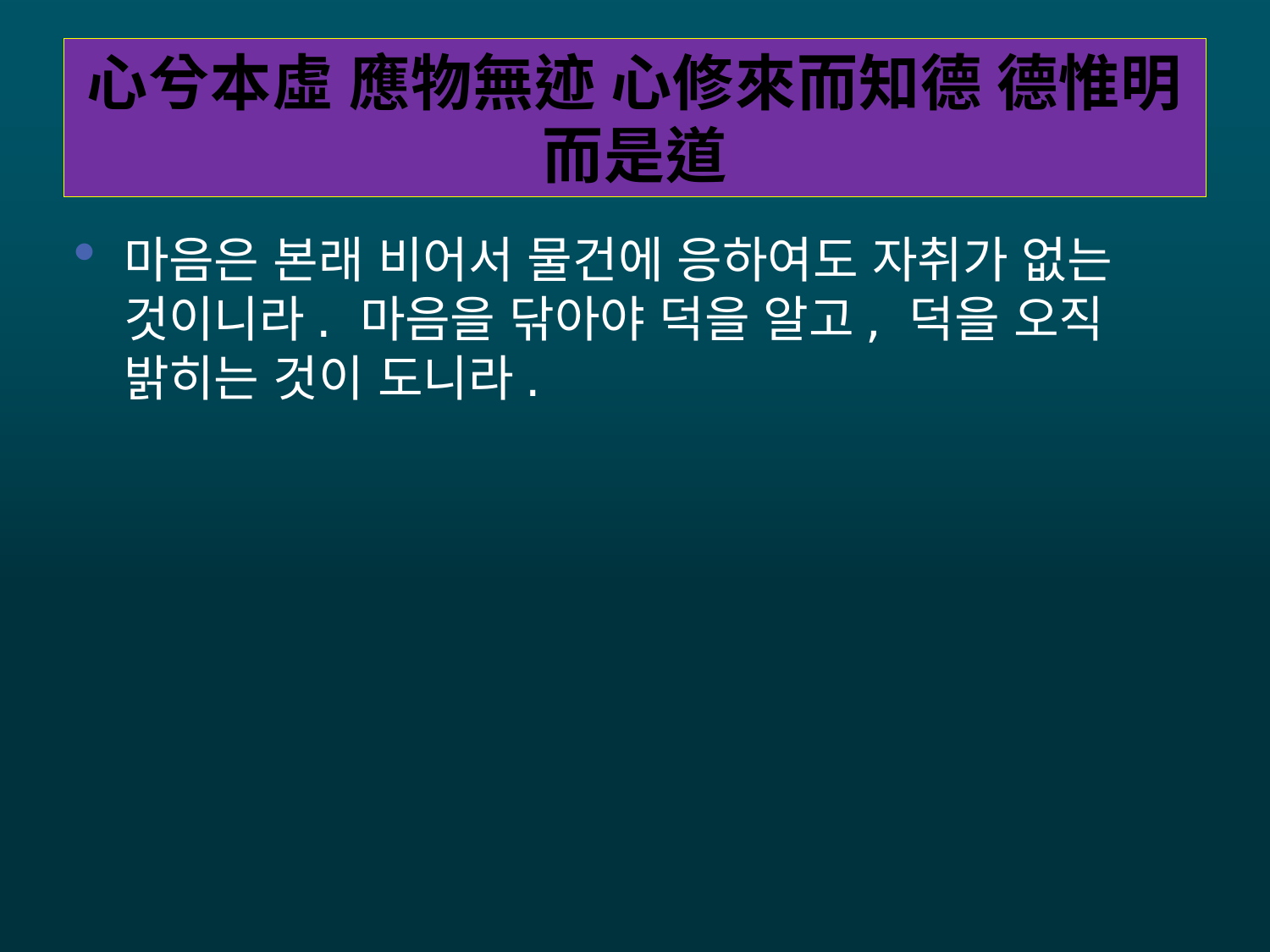

# 心兮本虛 應物無迹 心修來而知德 德惟明而是道
마음은 본래 비어서 물건에 응하여도 자취가 없는 것이니라. 마음을 닦아야 덕을 알고, 덕을 오직 밝히는 것이 도니라.